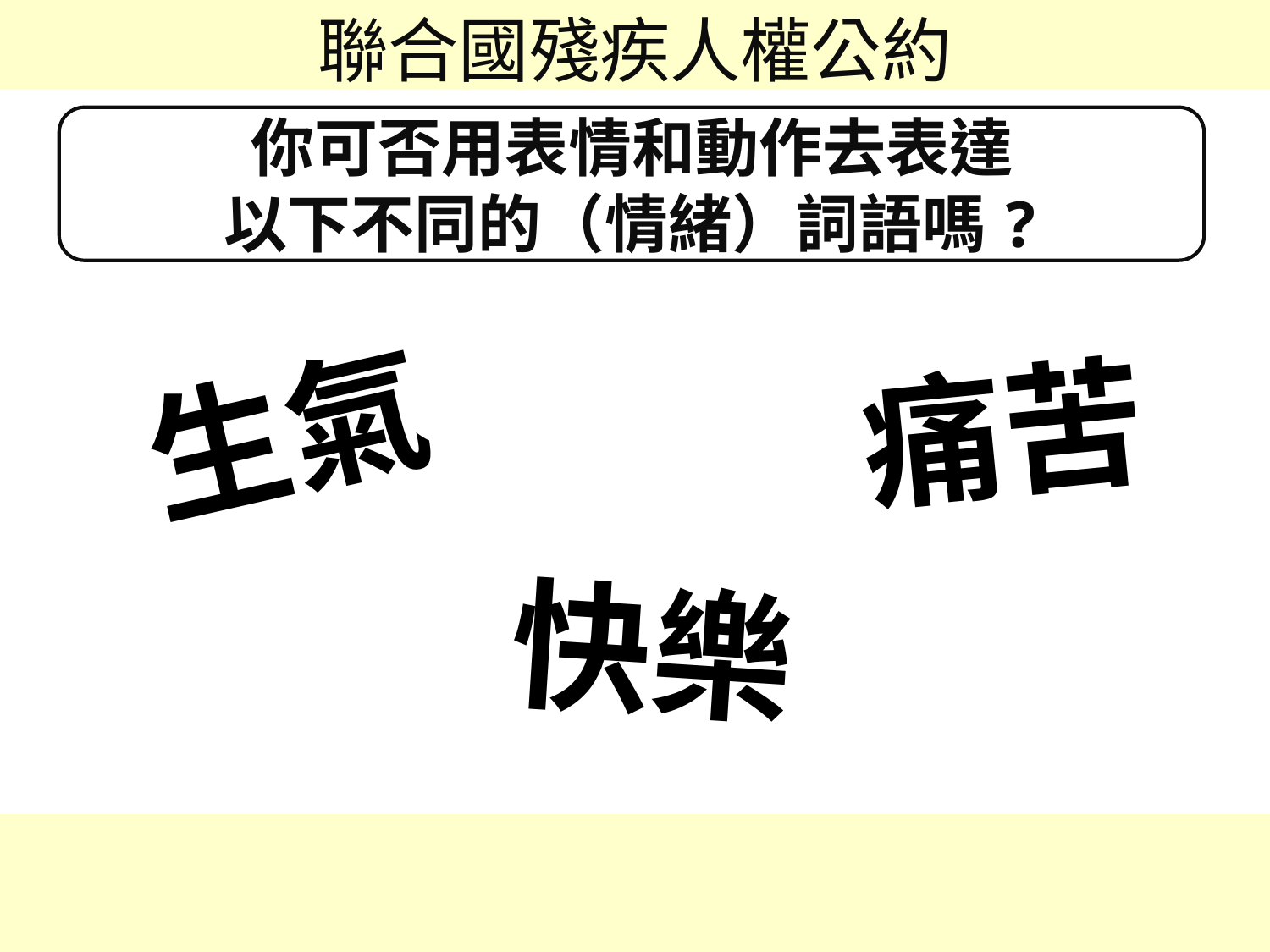

聯合國殘疾人權公約
你可否用表情和動作去表達
以下不同的（情緒）詞語嗎?
痛苦
生氣
快樂